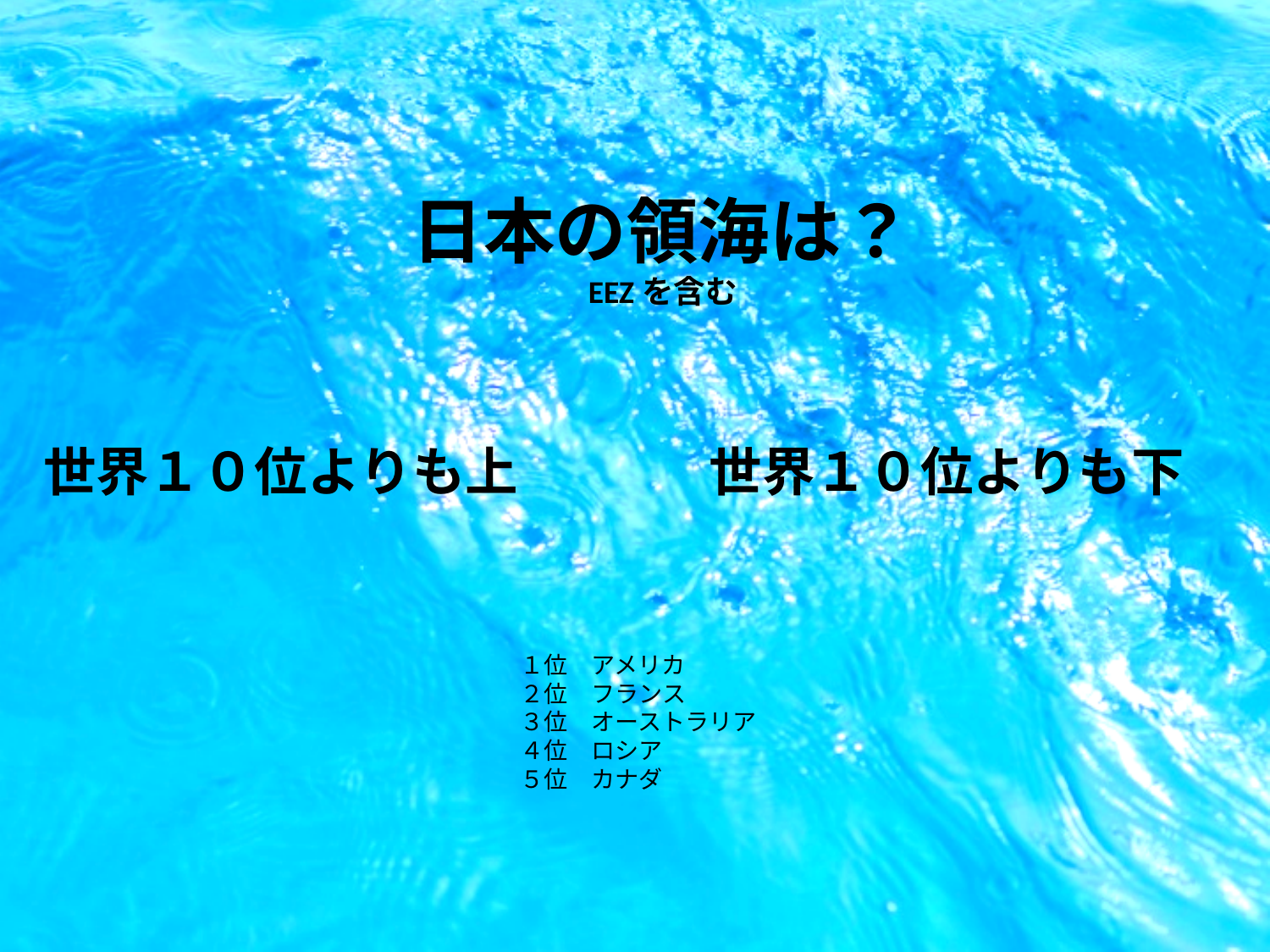

日本の領海は？
EEZを含む
世界１０位よりも上
世界１０位よりも下
１位　アメリカ
２位　フランス
３位　オーストラリア
４位　ロシア
５位　カナダ